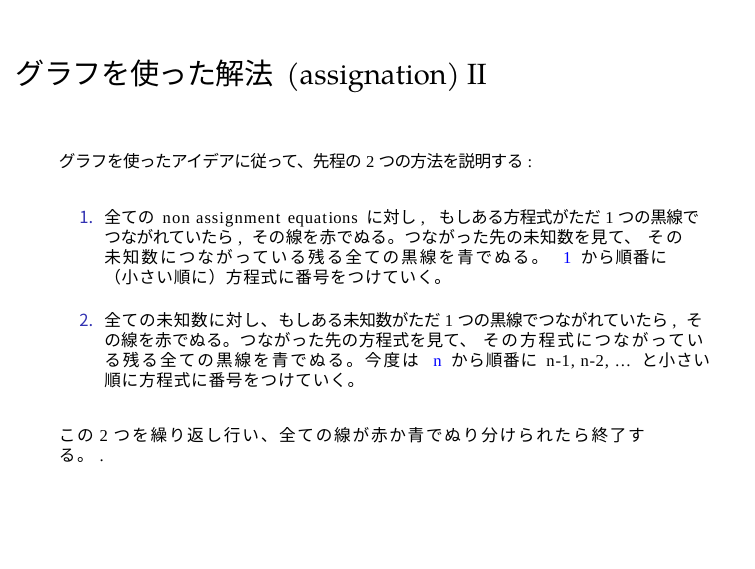

グラフを使った解法 (assignation) II

グラフを使ったアイデアに従って、先程の2つの方法を説明する:

全ての non assignment equations に対し,  もしある方程式がただ1つの黒線でつながれていたら, その線を赤でぬる。つながった先の未知数を見て、 その未知数につながっている残る全ての黒線を青でぬる。  1 から順番に（小さい順に）方程式に番号をつけていく。

全ての未知数に対し、もしある未知数がただ1つの黒線でつながれていたら, その線を赤でぬる。つながった先の方程式を見て、 その方程式につながっている残る全ての黒線を青でぬる。今度は  n から順番に n-1, n-2, … と小さい順に方程式に番号をつけていく。

この2つを繰り返し行い、全ての線が赤か青でぬり分けられたら終了する。.